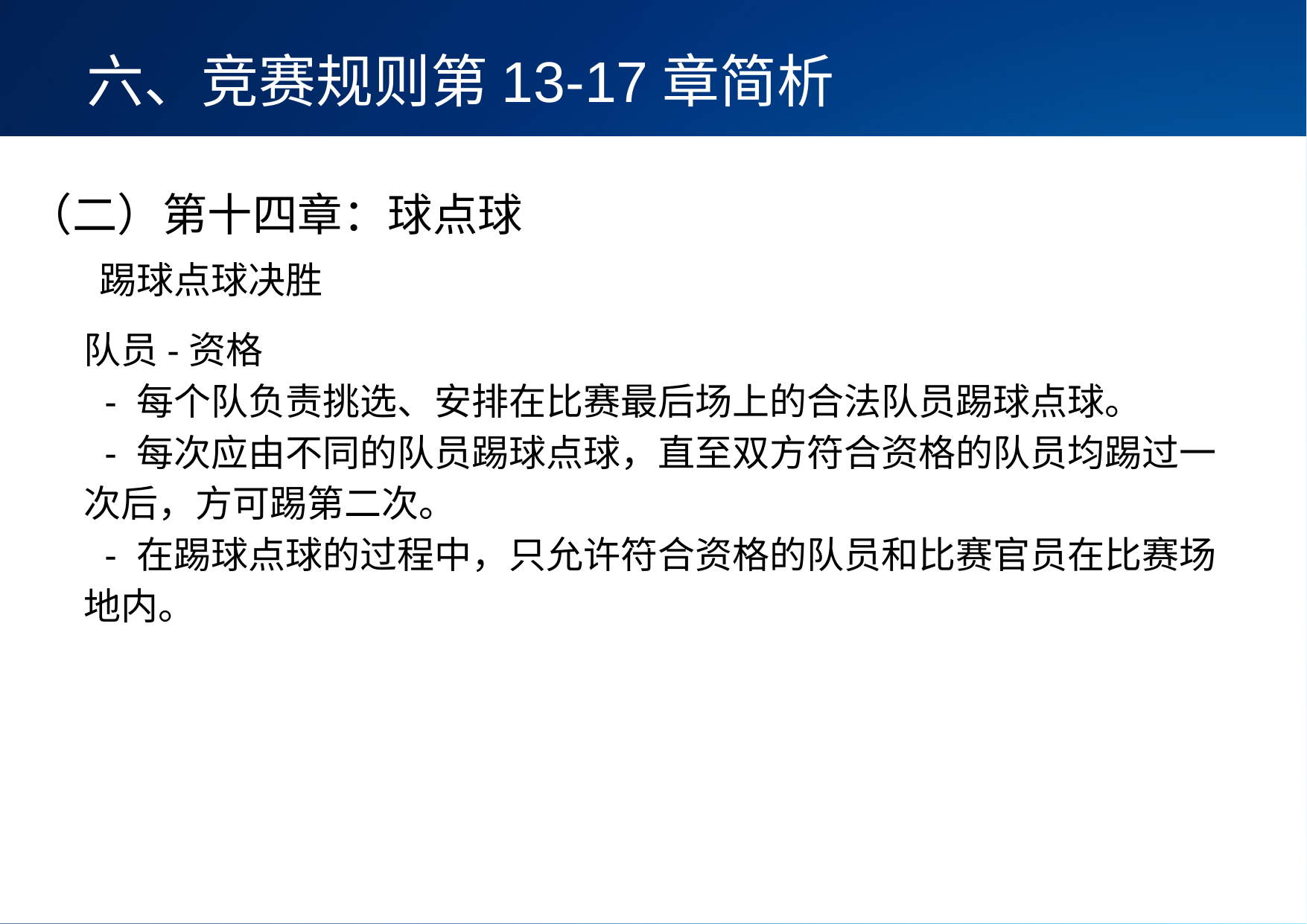

六、竞赛规则第13-17章简析

（二）第十四章：球点球
踢球点球决胜
队员-资格
  - 每个队负责挑选、安排在比赛最后场上的合法队员踢球点球。
  - 每次应由不同的队员踢球点球，直至双方符合资格的队员均踢过一次后，方可踢第二次。
  - 在踢球点球的过程中，只允许符合资格的队员和比赛官员在比赛场地内。